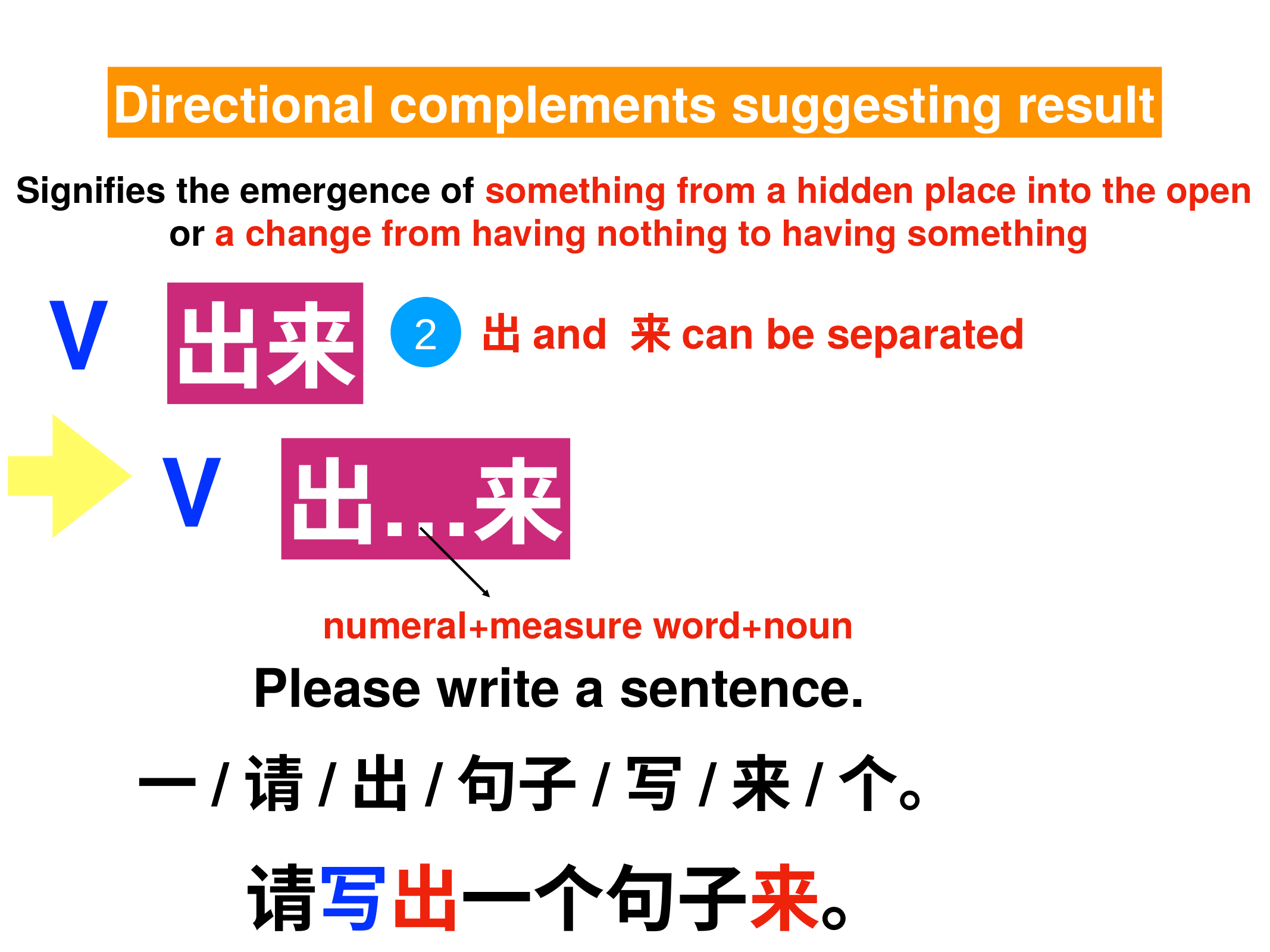

Directional complements suggesting result
Signifies the emergence of something from a hidden place into the open
or a change from having nothing to having something
V
出来
2
出and 来can be separated

出…来
V

numeral+measure word+noun
Please write a sentence.
一/请/出/句子/写/来/个。
请写出一个句子来。